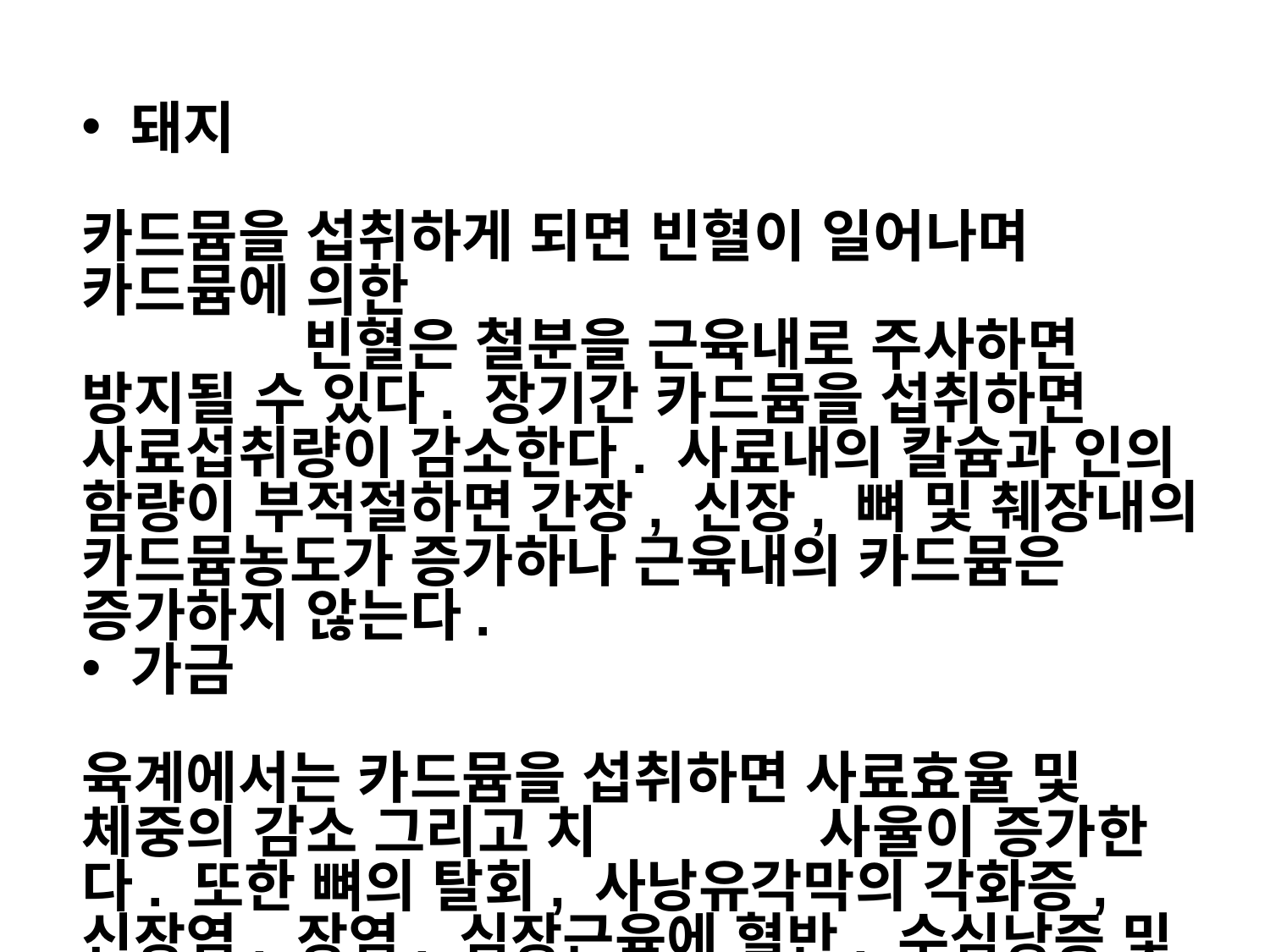

돼지

카드뮴을 섭취하게 되면 빈혈이 일어나며 카드뮴에 의한                                                                 빈혈은 철분을 근육내로 주사하면 방지될 수 있다. 장기간 카드뮴을 섭취하면 사료섭취량이 감소한다. 사료내의 칼슘과 인의 함량이 부적절하면 간장, 신장, 뼈 및 췌장내의 카드뮴농도가 증가하나 근육내의 카드뮴은 증가하지 않는다.
 가금

육계에서는 카드뮴을 섭취하면 사료효율 및 체중의 감소 그리고 치              사율이 증가한다. 또한 뼈의 탈회, 사낭유각막의 각화증, 신장염, 장염, 심장근육에 혈반, 수심낭증 및 소낭염 등이 유발 된다. 카드뮴은 신장, 간장, 뼈 및 깃털에서 높은 농도로 검출된다.
개 - 신장에서 가장 높은 농도의 카드뮴이 검출되며, 신장, 간장 및 폐에서의 수준은 나이가 들수록 증가하고, 성별에 따른 차이는 없다.